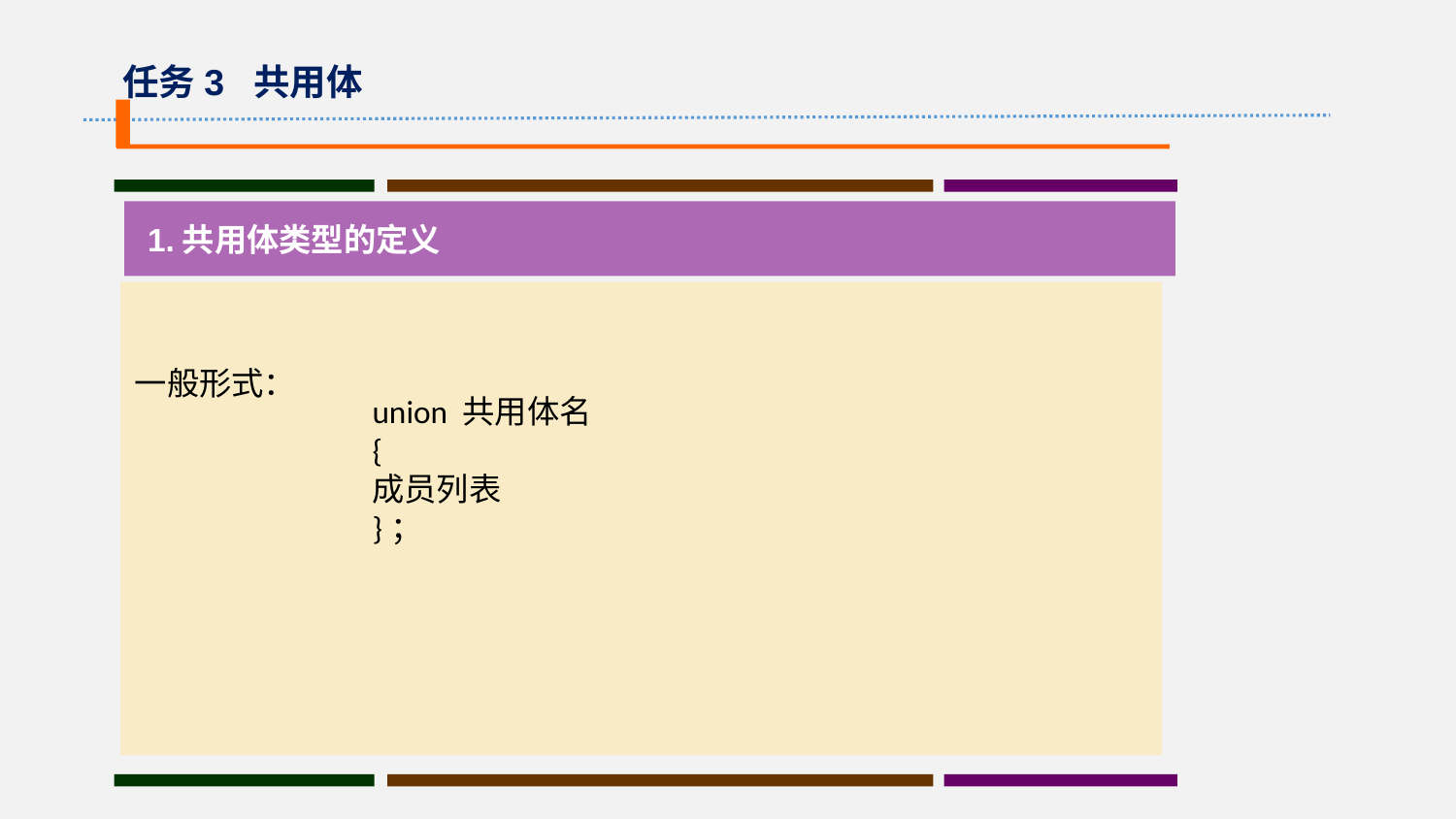

任务3  共用体

 1.共用体类型的定义
一般形式：

union 共用体名
{
成员列表
}；